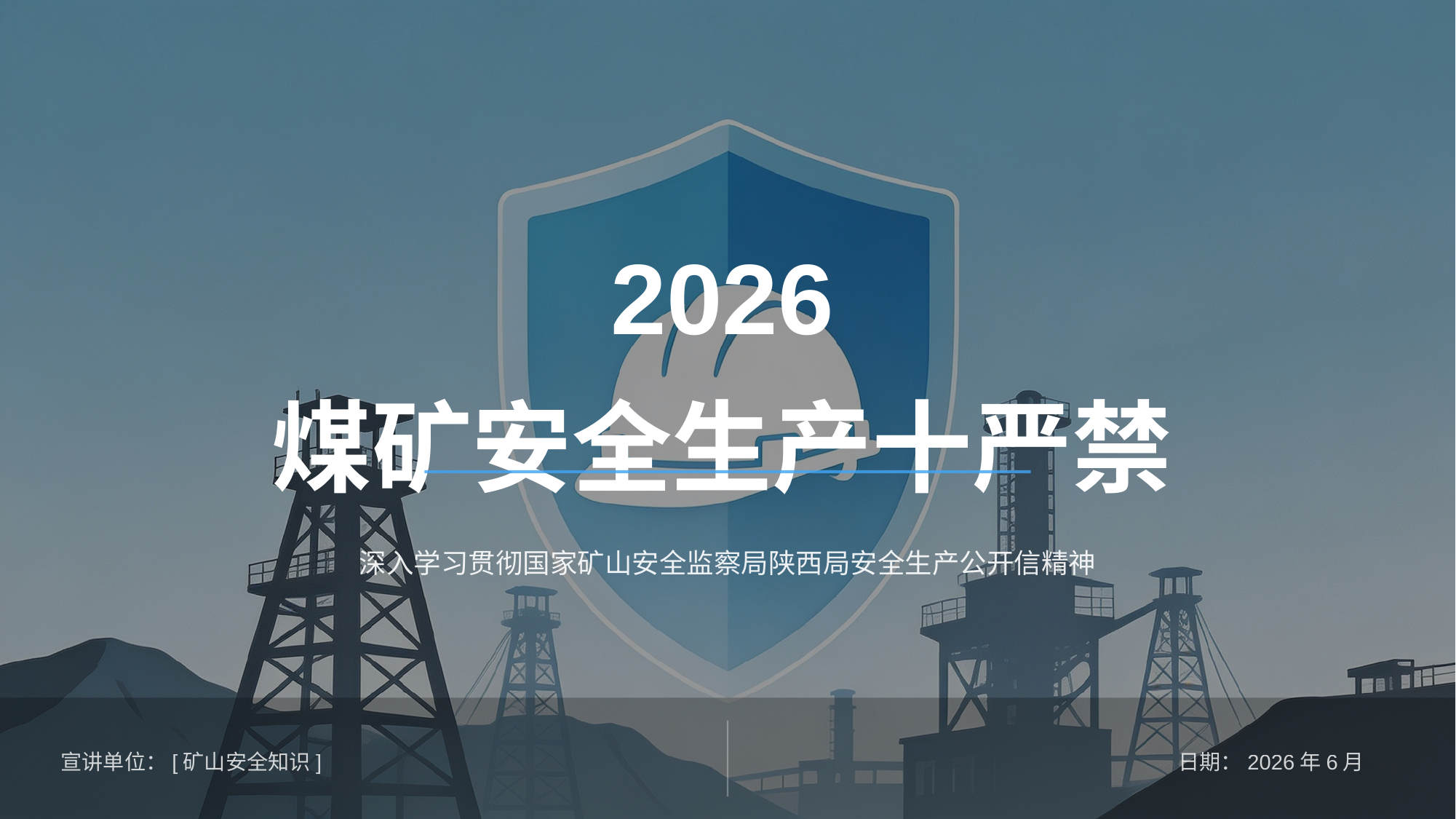

2026
煤矿安全生产十严禁

深入学习贯彻国家矿山安全监察局陕西局安全生产公开信精神

宣讲单位：[矿山安全知识]
日期：2026年6月